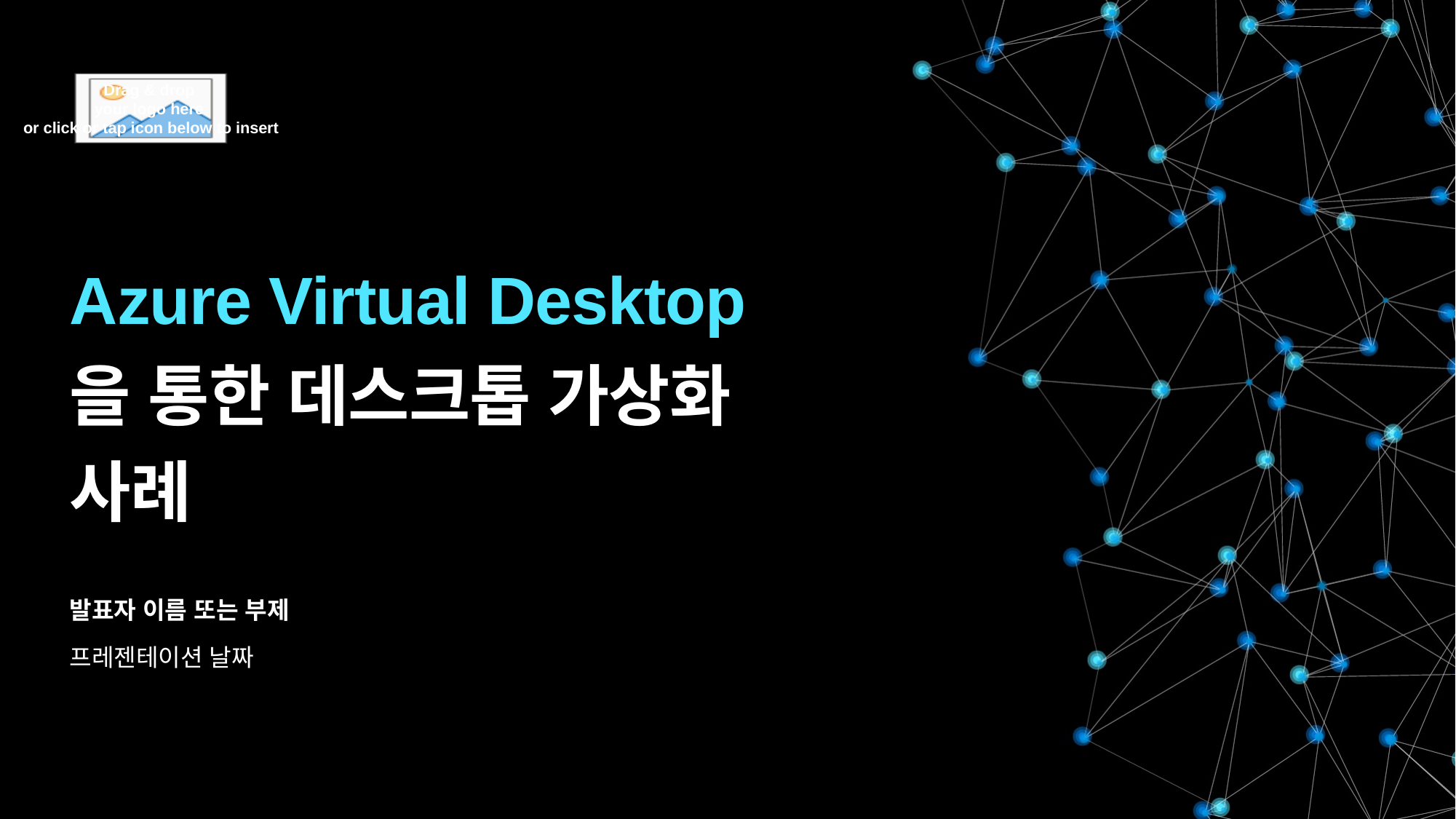

# Azure Virtual Desktop
을 통한 데스크톱 가상화 사례
발표자 이름 또는 부제
프레젠테이션 날짜